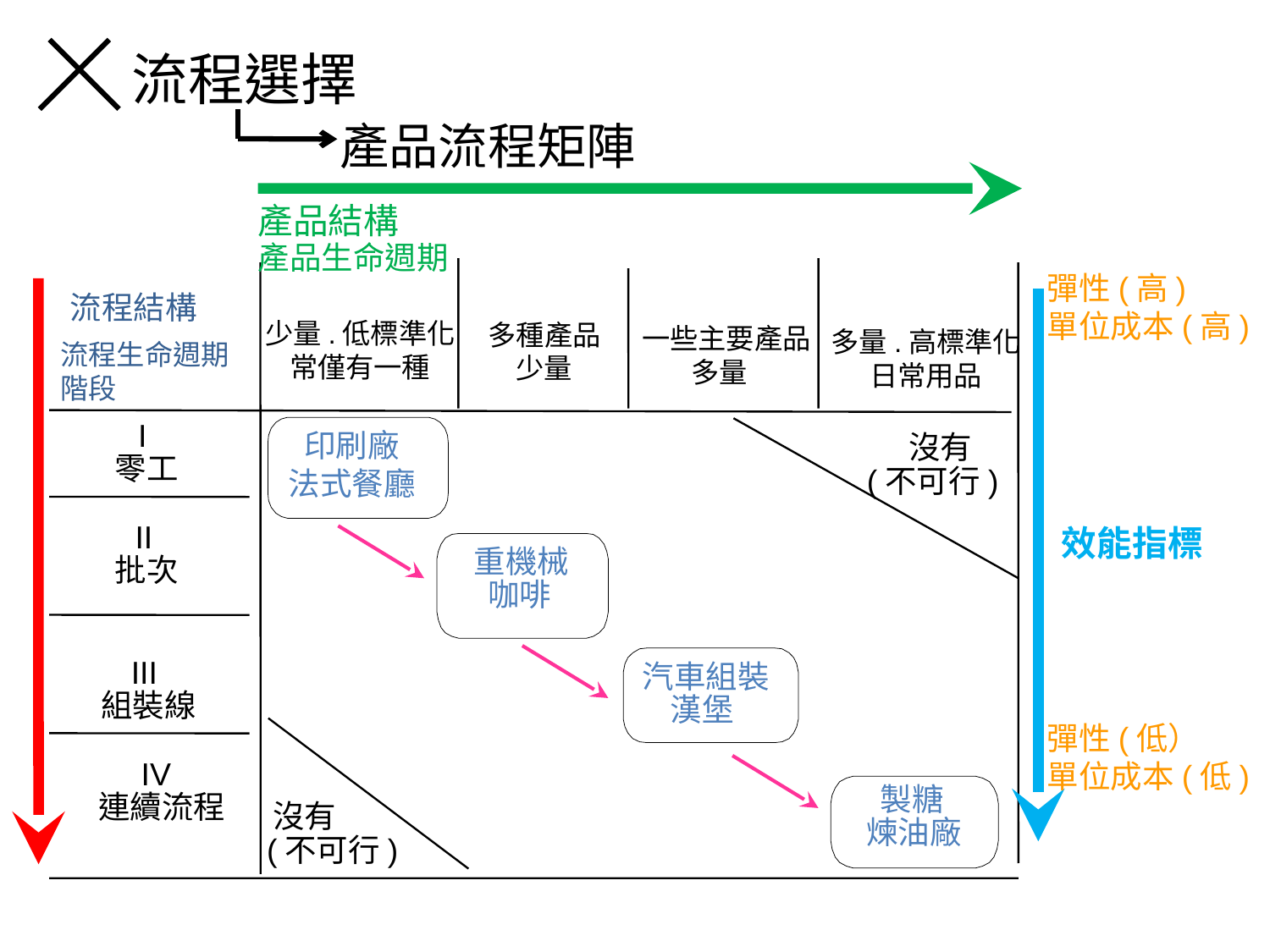

流程選擇
產品流程矩陣

產品結構
產品生命週期

彈性(高)
單位成本(高)

流程結構

少量.低標準化
多種產品
 一些主要產品
多量.高標準化
流程生命週期
階段
常僅有一種
少量
多量
日常用品

I

印刷廠
法式餐廳

                    沒有
零工
               (不可行)

效能指標
II

重機械
咖啡
批次

汽車組裝
漢堡
III
組裝線

彈性(低）
單位成本(低)

IV

製糖
煉油廠
連續流程
沒有
     (不可行)